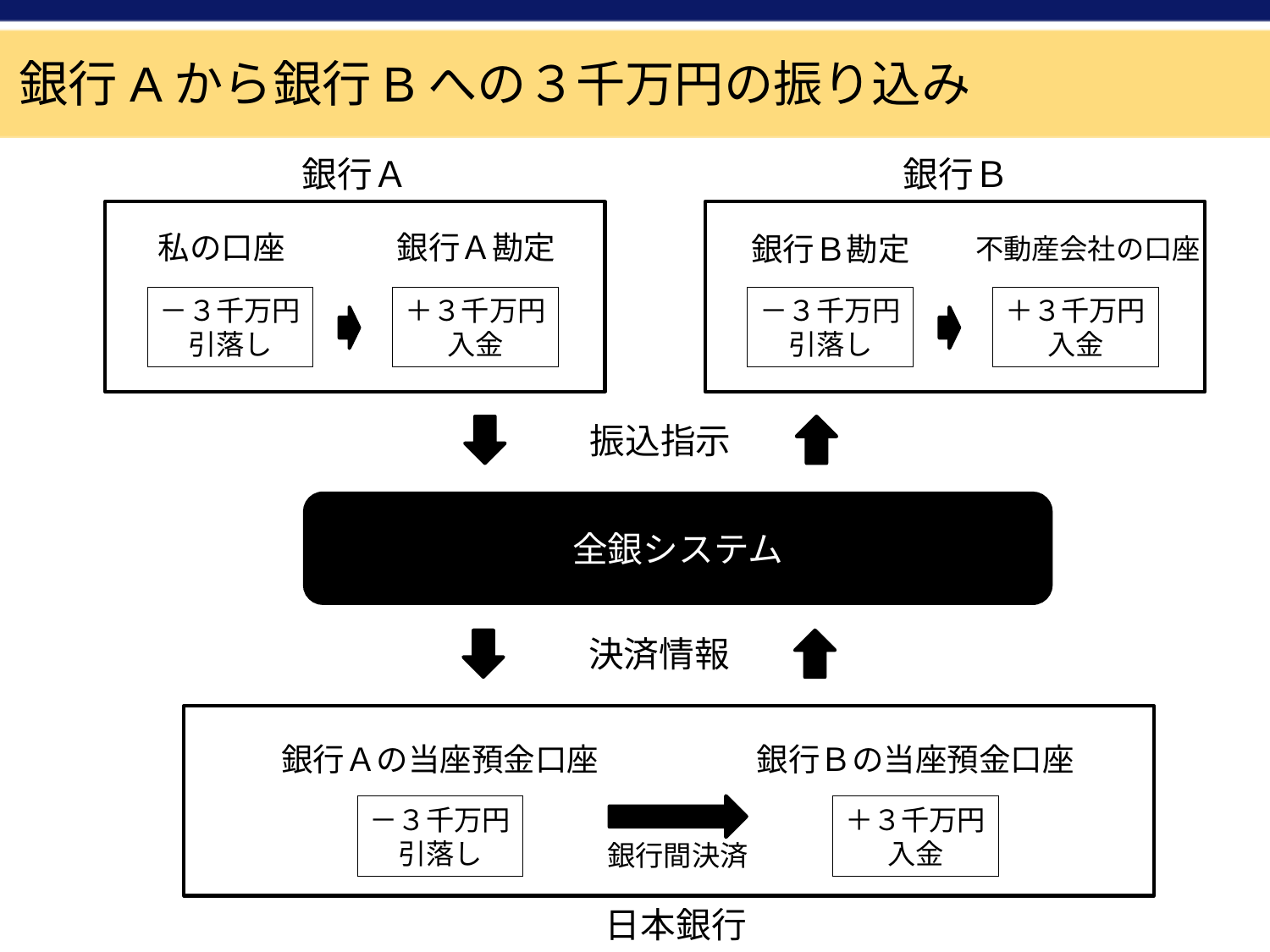

銀行Aから銀行Bへの３千万円の振り込み
銀行Ａ
銀行Ｂ

私の口座
銀行Ａ勘定
銀行Ｂ勘定
不動産会社の口座
－３千万円
引落し
＋３千万円
入金
－３千万円
引落し
＋３千万円
入金

振込指示

全銀システム
決済情報

銀行Ａの当座預金口座
銀行Ｂの当座預金口座

－３千万円
引落し
＋３千万円
入金
銀行間決済
日本銀行